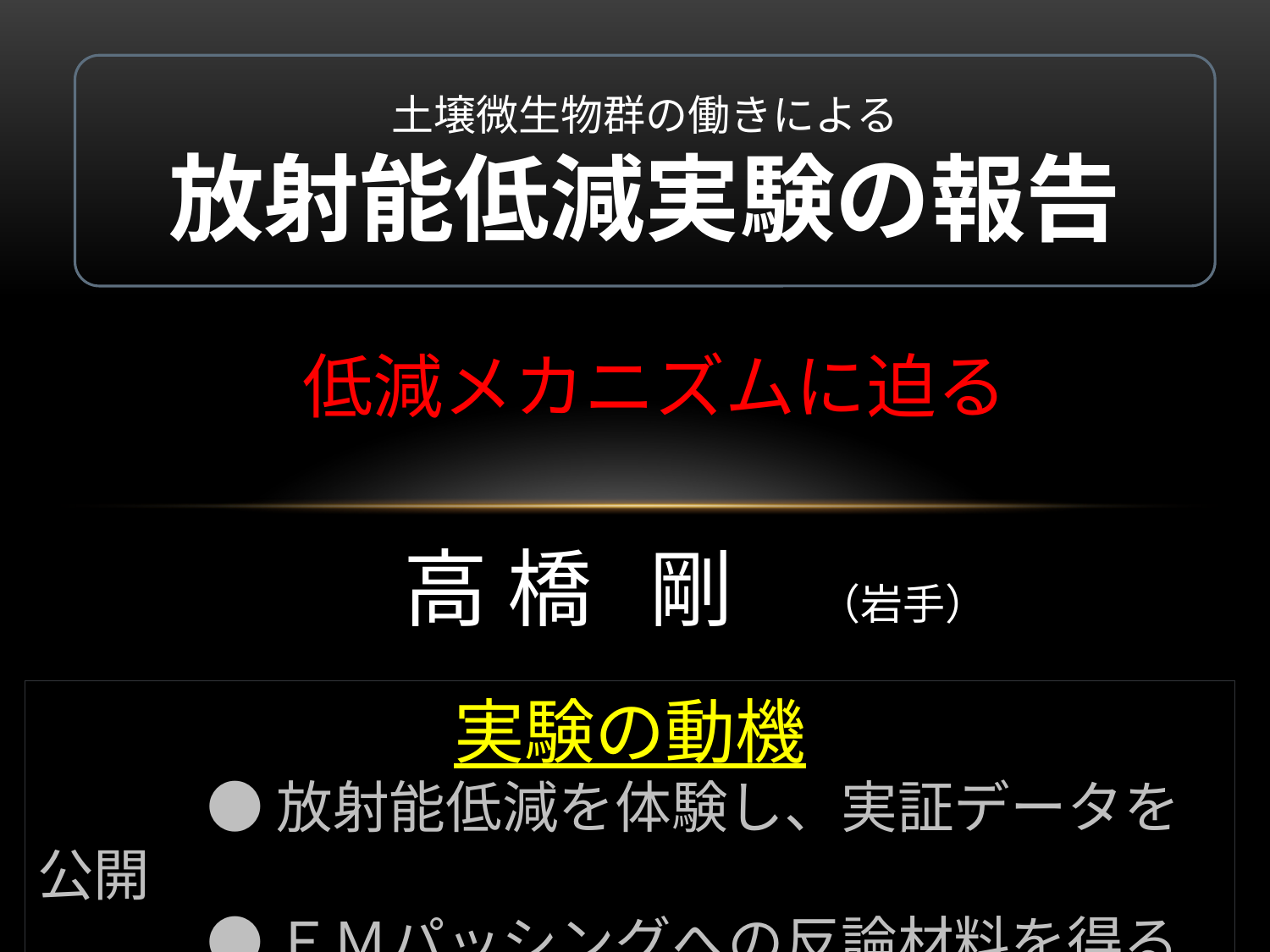

土壌微生物群の働きによる
放射能低減実験の報告
低減メカニズムに迫る
高 橋   剛　（岩手）
実験の動機
　　　● 放射能低減を体験し、実証データを公開
　　　● ＥＭパッシングへの反論材料を得る